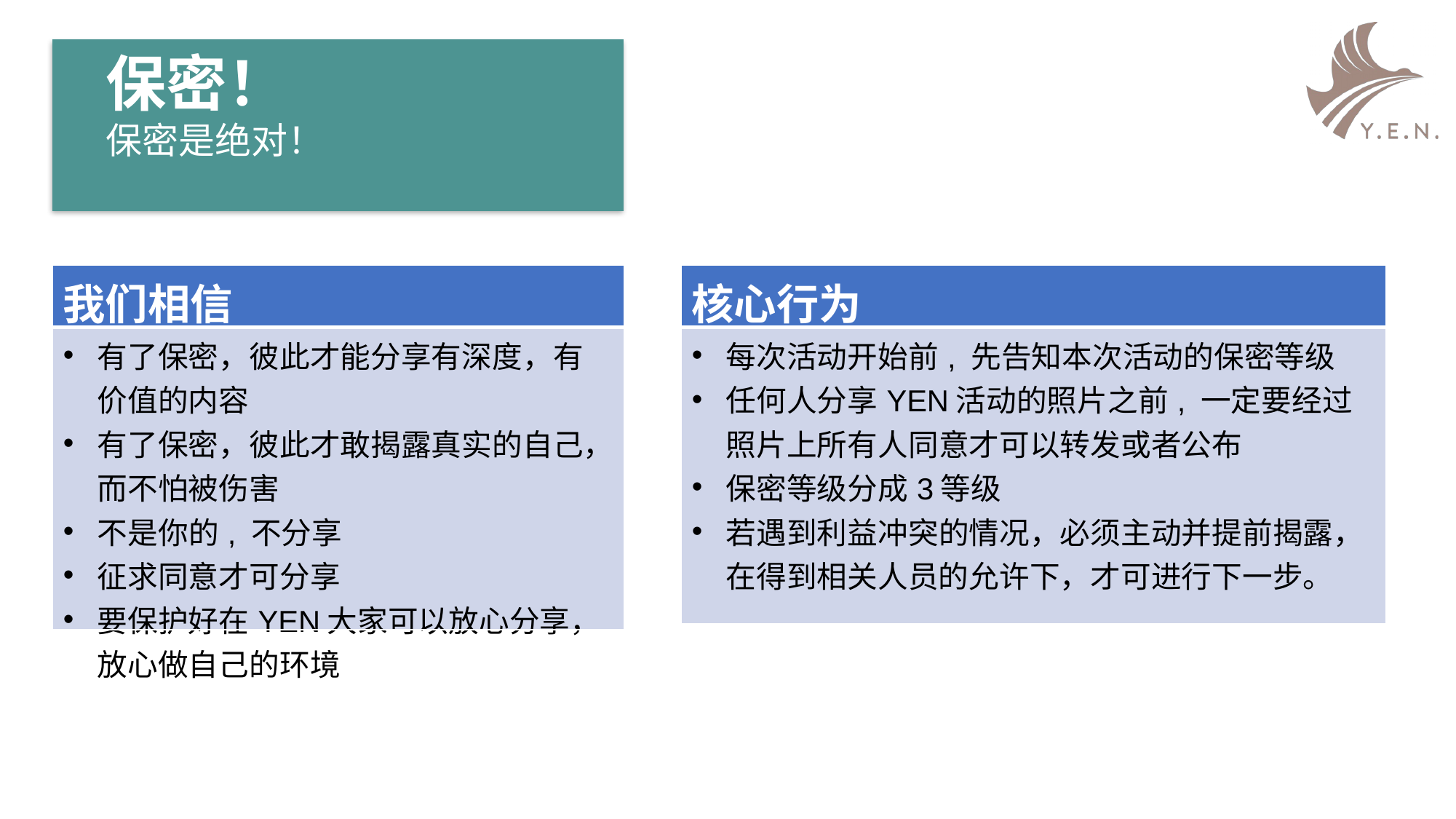

保密！
保密是绝对！
| 我们相信 |
| --- |
| 有了保密，彼此才能分享有深度，有价值的内容 有了保密，彼此才敢揭露真实的自己，而不怕被伤害 不是你的, 不分享 征求同意才可分享 要保护好在YEN大家可以放心分享，放心做自己的环境 |
| 核心行为 |
| --- |
| 每次活动开始前, 先告知本次活动的保密等级 任何人分享YEN活动的照片之前, 一定要经过照片上所有人同意才可以转发或者公布 保密等级分成3等级 若遇到利益冲突的情况，必须主动并提前揭露，在得到相关人员的允许下，才可进行下一步。 |